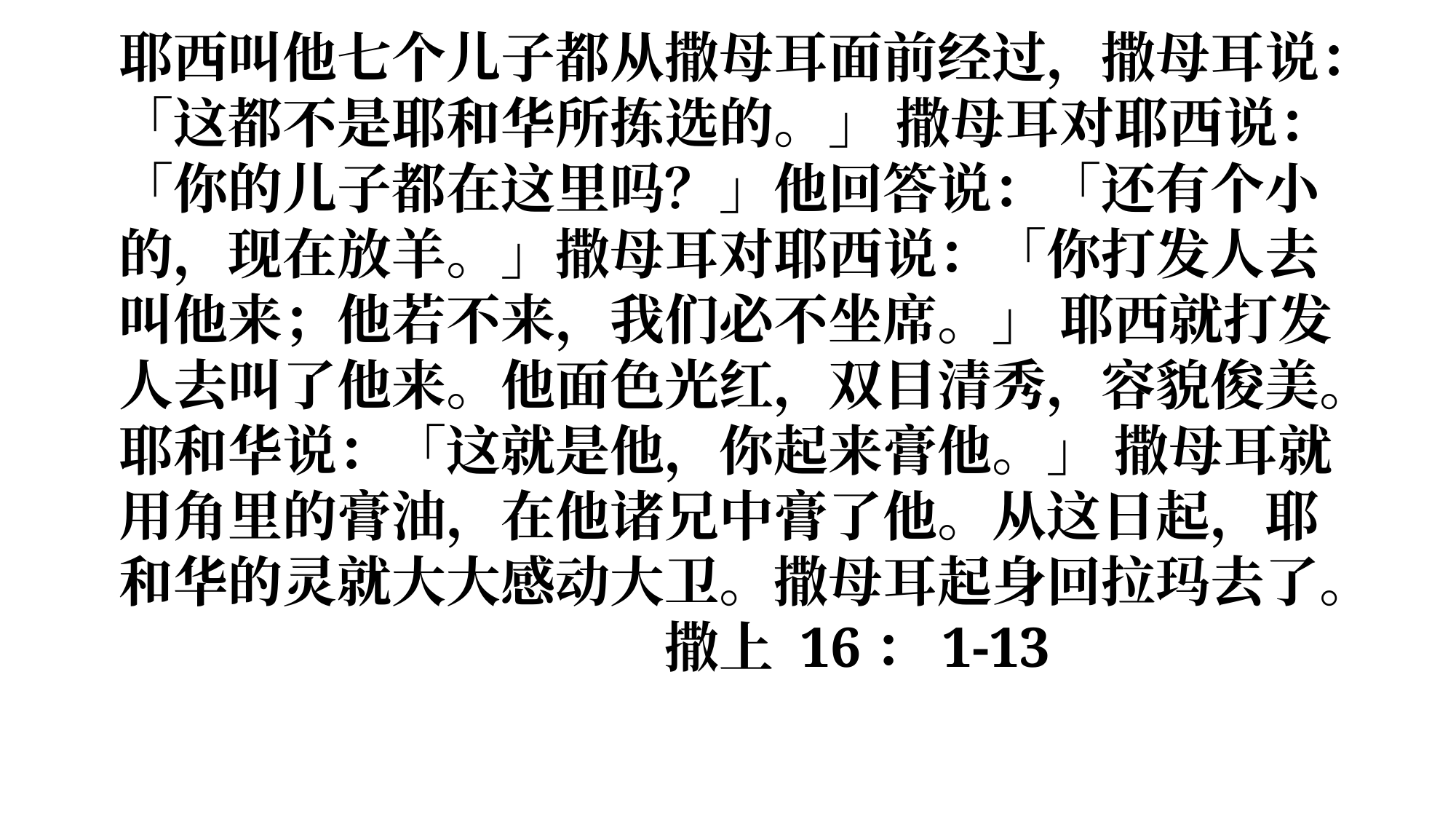

耶西叫他七个儿子都从撒母耳面前经过，撒母耳说：「这都不是耶和华所拣选的。」 撒母耳对耶西说：「你的儿子都在这里吗？」他回答说：「还有个小的，现在放羊。」撒母耳对耶西说：「你打发人去叫他来；他若不来，我们必不坐席。」 耶西就打发人去叫了他来。他面色光红，双目清秀，容貌俊美。耶和华说：「这就是他，你起来膏他。」 撒母耳就用角里的膏油，在他诸兄中膏了他。从这日起，耶和华的灵就大大感动大卫。撒母耳起身回拉玛去了。 					撒上 16：1-13